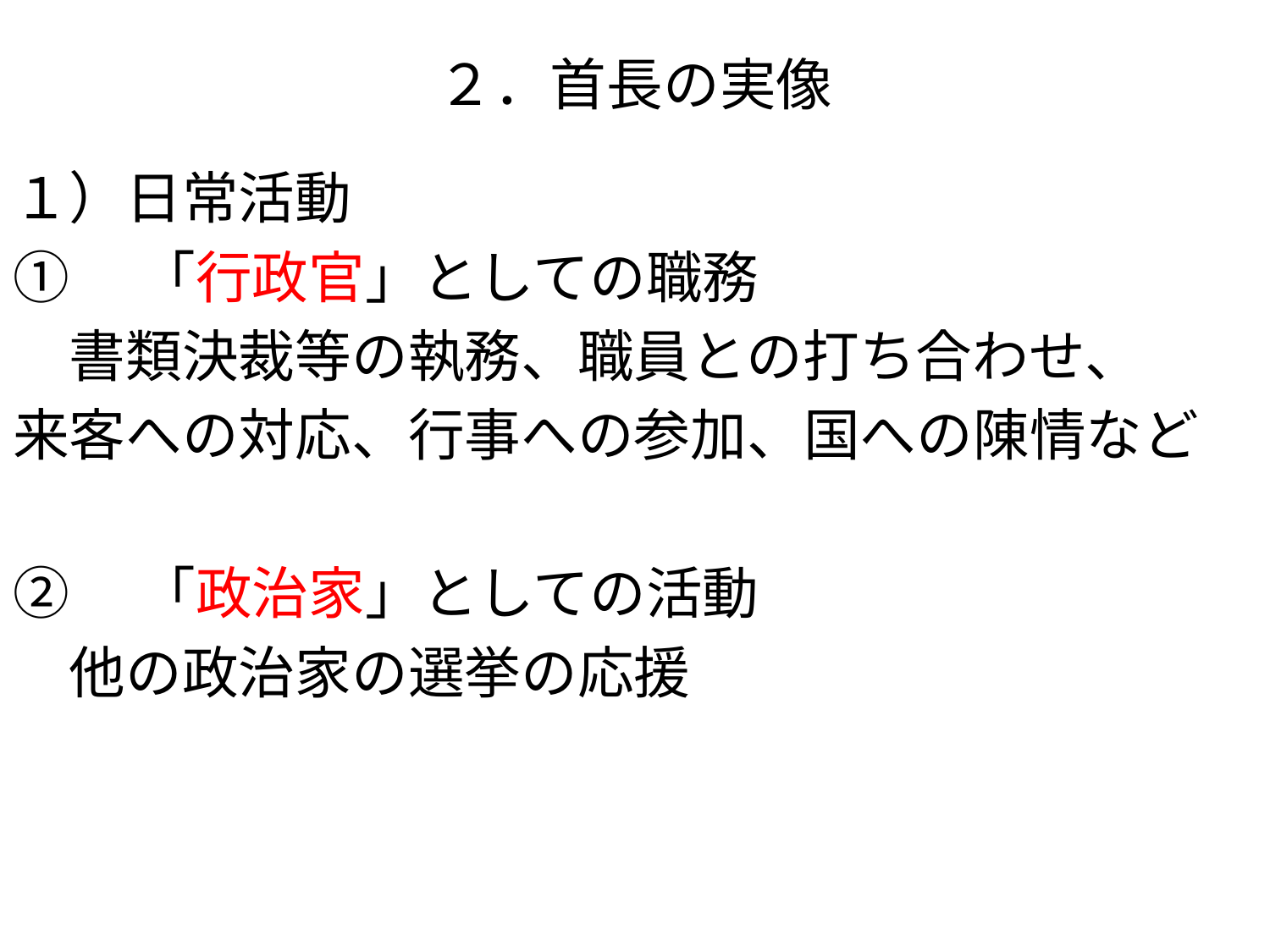

# ２．首長の実像
１）日常活動
①　「行政官」としての職務
　書類決裁等の執務、職員との打ち合わせ、
来客への対応、行事への参加、国への陳情など

②　「政治家」としての活動
　他の政治家の選挙の応援